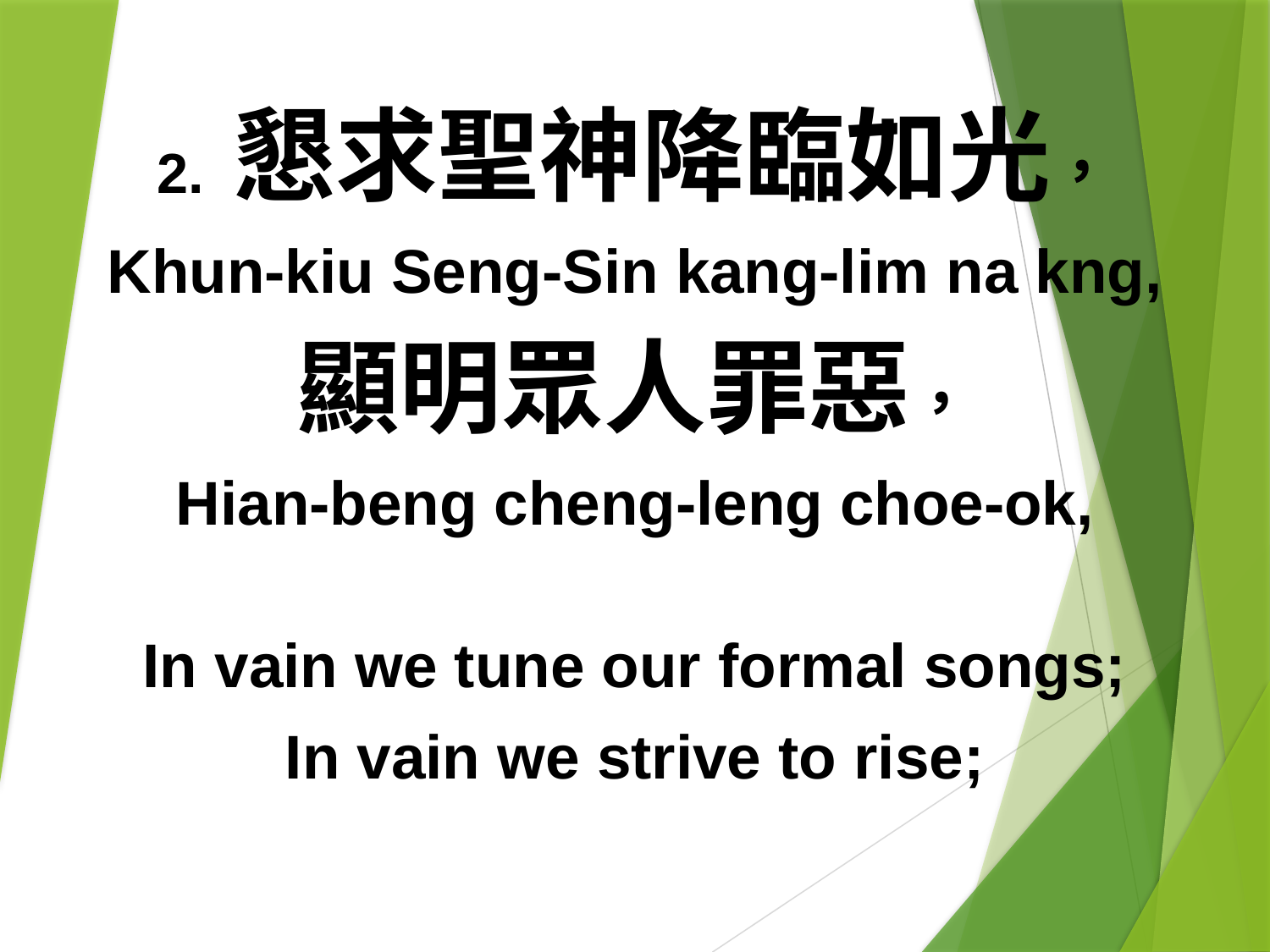

2. 懇求聖神降臨如光，
Khun-kiu Seng-Sin kang-lim na kng,
顯明眾人罪惡，
Hian-beng cheng-leng choe-ok,

In vain we tune our formal songs;
In vain we strive to rise;